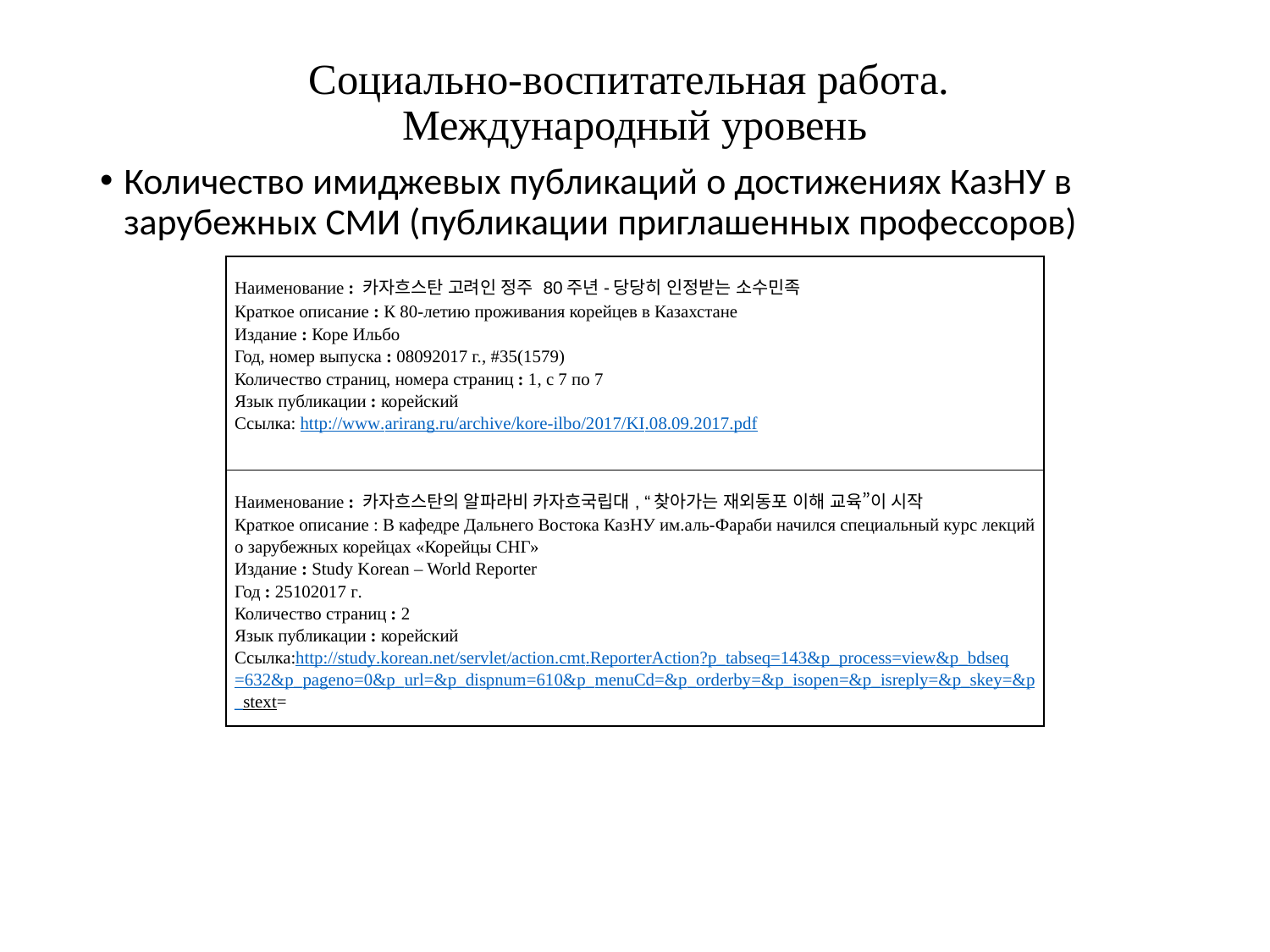

# Социально-воспитательная работа. Международный уровень
Количество имиджевых публикаций о достижениях КазНУ в зарубежных СМИ (публикации приглашенных профессоров)

| Наименование : 카자흐스탄 고려인 정주 80주년-당당히 인정받는 소수민족 Краткое описание : К 80-летию проживания корейцев в Казахстане Издание : Коре Ильбо Год, номер выпуска : 08092017 г., #35(1579) Количество страниц, номера страниц : 1, с 7 по 7 Язык публикации : корейский Ссылка: http://www.arirang.ru/archive/kore-ilbo/2017/KI.08.09.2017.pdf |
| --- |
| Наименование : 카자흐스탄의 알파라비 카자흐국립대, “찾아가는 재외동포 이해 교육”이 시작 Краткое описание : В кафедре Дальнего Востока КазНУ им.аль-Фараби начился специальный курс лекций о зарубежных корейцах «Корейцы СНГ» Издание : Study Korean – World Reporter Год : 25102017 г. Количество страниц : 2 Язык публикации : корейский Ссылка:http://study.korean.net/servlet/action.cmt.ReporterAction?p\_tabseq=143&p\_process=view&p\_bdseq=632&p\_pageno=0&p\_url=&p\_dispnum=610&p\_menuCd=&p\_orderby=&p\_isopen=&p\_isreply=&p\_skey=&p\_stext= |